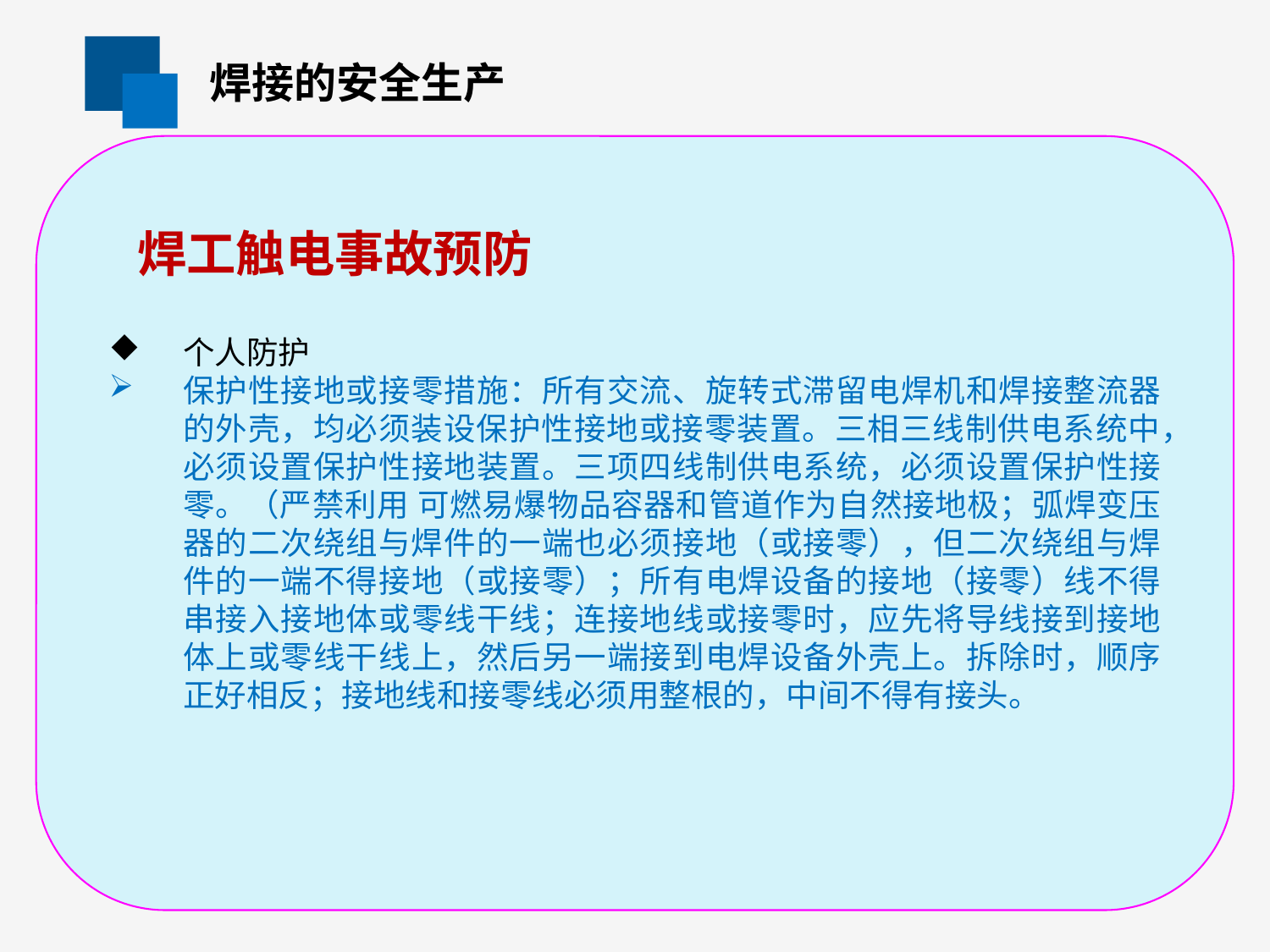

焊接的安全生产
个人防护
保护性接地或接零措施：所有交流、旋转式滞留电焊机和焊接整流器的外壳，均必须装设保护性接地或接零装置。三相三线制供电系统中，必须设置保护性接地装置。三项四线制供电系统，必须设置保护性接零。（严禁利用 可燃易爆物品容器和管道作为自然接地极；弧焊变压器的二次绕组与焊件的一端也必须接地（或接零），但二次绕组与焊件的一端不得接地（或接零）；所有电焊设备的接地（接零）线不得串接入接地体或零线干线；连接地线或接零时，应先将导线接到接地体上或零线干线上，然后另一端接到电焊设备外壳上。拆除时，顺序正好相反；接地线和接零线必须用整根的，中间不得有接头。
焊工触电事故预防